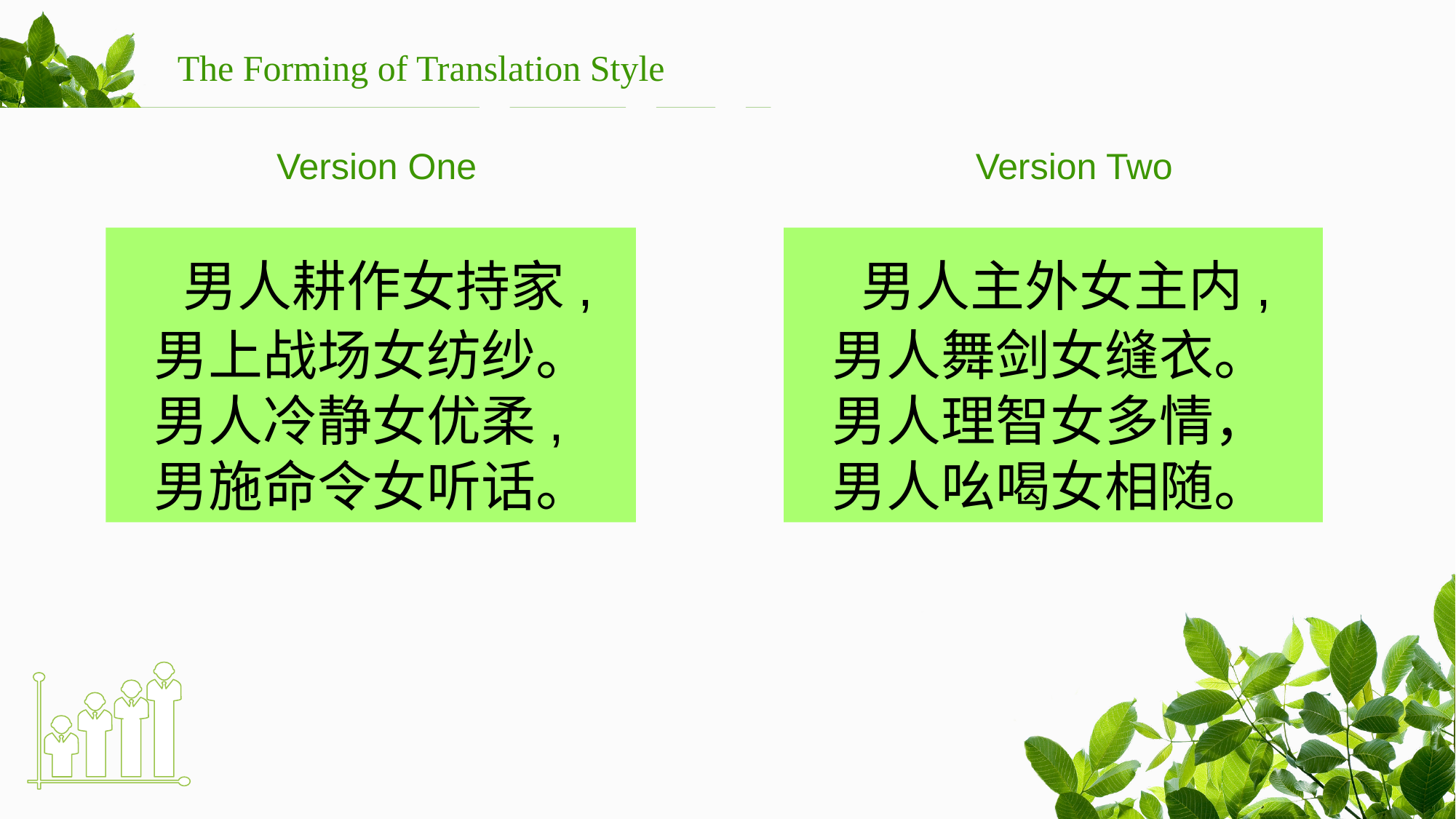

The Forming of Translation Style
Version One
Version Two
   男人耕作女持家,
  男上战场女纺纱。
  男人冷静女优柔,
  男施命令女听话。
   男人主外女主内,
  男人舞剑女缝衣。
  男人理智女多情，
  男人吆喝女相随。